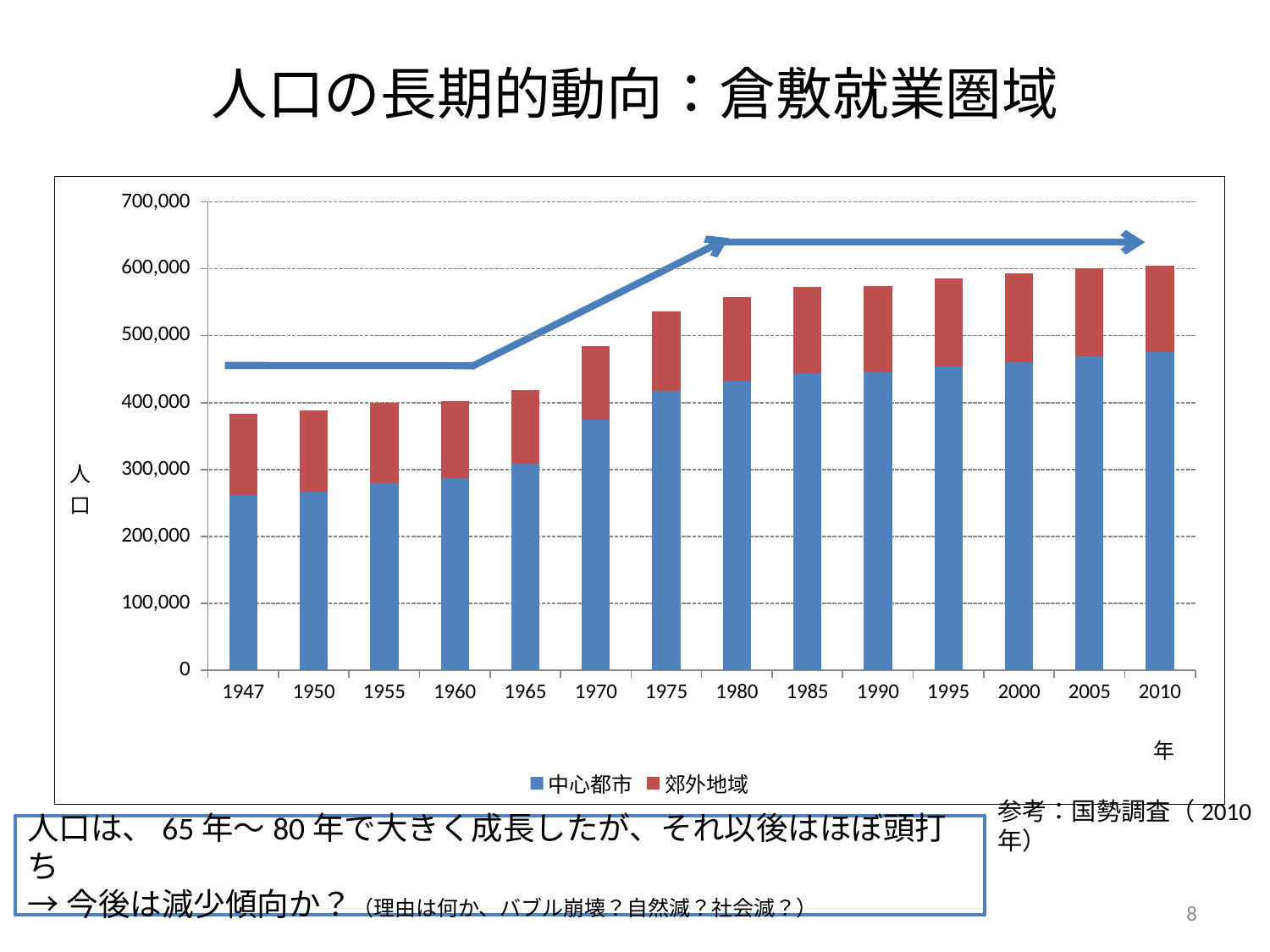

# 人口の長期的動向：倉敷就業圏域

### Chart

| Category | 中心都市 | 郊外地域 |
|---|---|---|
| 1947 | 261240.0 | 121561.0 |
| 1950 | 266949.0 | 121960.0 |
| 1955 | 279317.0 | 120592.0 |
| 1960 | 286902.0 | 114901.0 |
| 1965 | 308908.0 | 109503.0 |
| 1970 | 374385.0 | 110350.0 |
| 1975 | 417750.0 | 118983.0 |
| 1980 | 432171.0 | 125441.0 |
| 1985 | 443721.0 | 128899.0 |
| 1990 | 445059.0 | 129814.0 |
| 1995 | 453618.0 | 132397.0 |
| 2000 | 460869.0 | 132070.0 |
| 2005 | 469377.0 | 131545.0 |
| 2010 | 475513.0 | 129621.0 |
参考：国勢調査（2010年）
人口は、65年～80年で大きく成長したが、それ以後はほぼ頭打ち
→今後は減少傾向か？（理由は何か、バブル崩壊？自然減？社会減？）
8